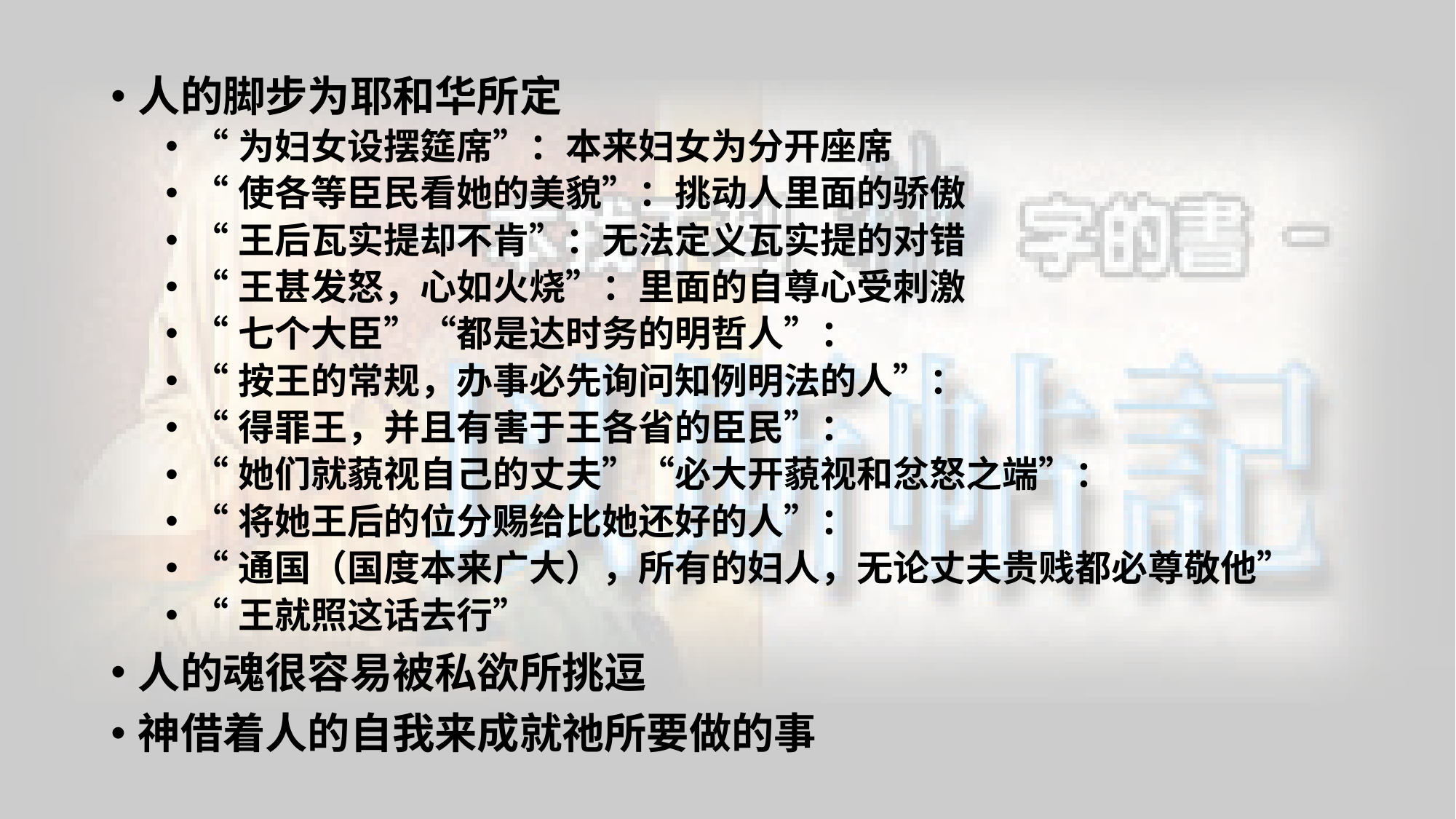

人的脚步为耶和华所定
“为妇女设摆筵席”：本来妇女为分开座席
“使各等臣民看她的美貌”：挑动人里面的骄傲
“王后瓦实提却不肯”：无法定义瓦实提的对错
“王甚发怒，心如火烧”：里面的自尊心受刺激
“七个大臣”“都是达时务的明哲人”：
“按王的常规，办事必先询问知例明法的人”：
“得罪王，并且有害于王各省的臣民”：
“她们就藐视自己的丈夫”“必大开藐视和忿怒之端”：
“将她王后的位分赐给比她还好的人”：
“通国（国度本来广大），所有的妇人，无论丈夫贵贱都必尊敬他”
“王就照这话去行”
人的魂很容易被私欲所挑逗
神借着人的自我来成就祂所要做的事